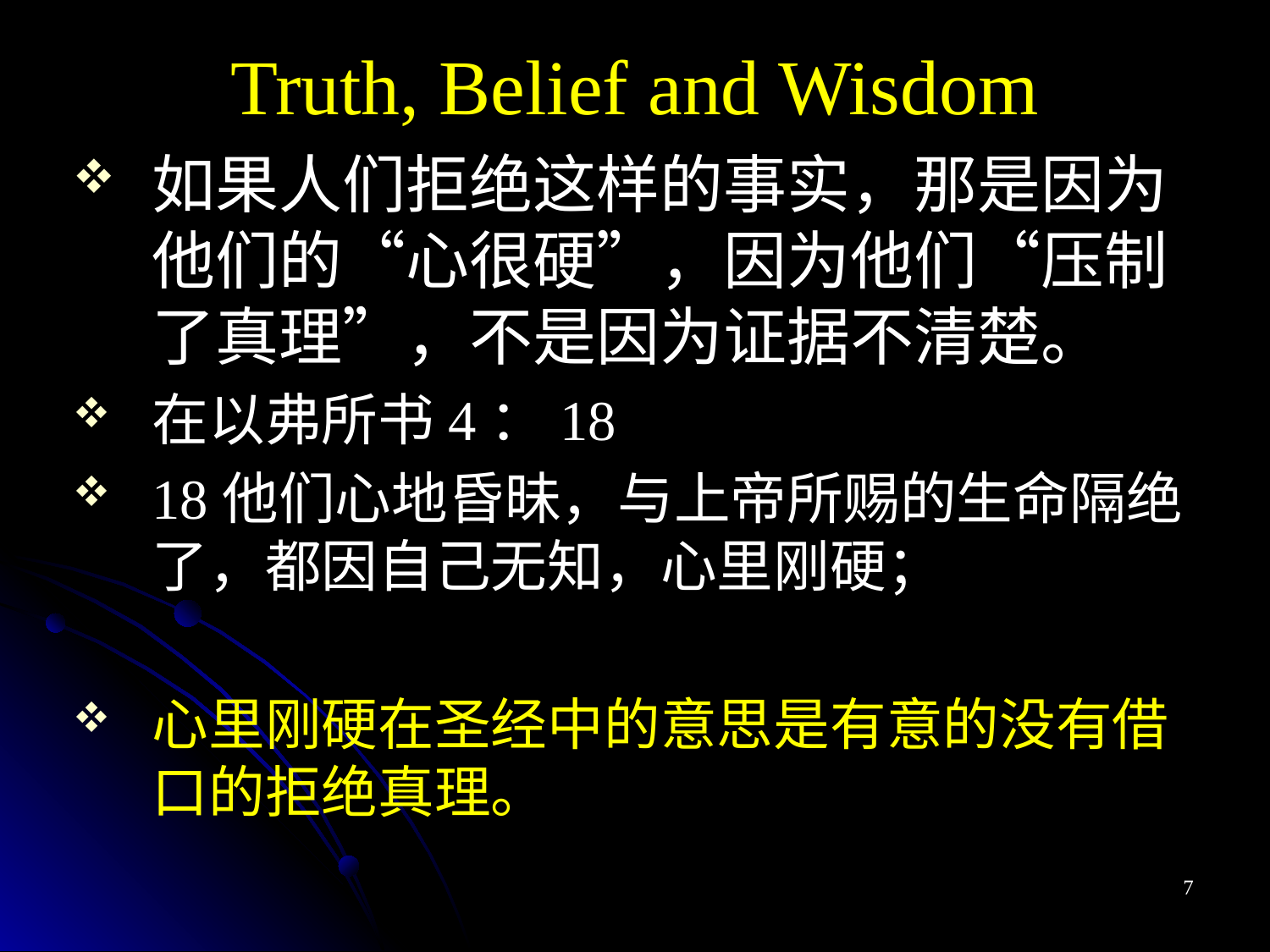

Truth, Belief and Wisdom
如果人们拒绝这样的事实，那是因为他们的“心很硬”，因为他们“压制了真理”，不是因为证据不清楚。
在以弗所书4：18
18他们心地昏昧，与上帝所赐的生命隔绝了，都因自己无知，心里刚硬；

心里刚硬在圣经中的意思是有意的没有借口的拒绝真理。
7